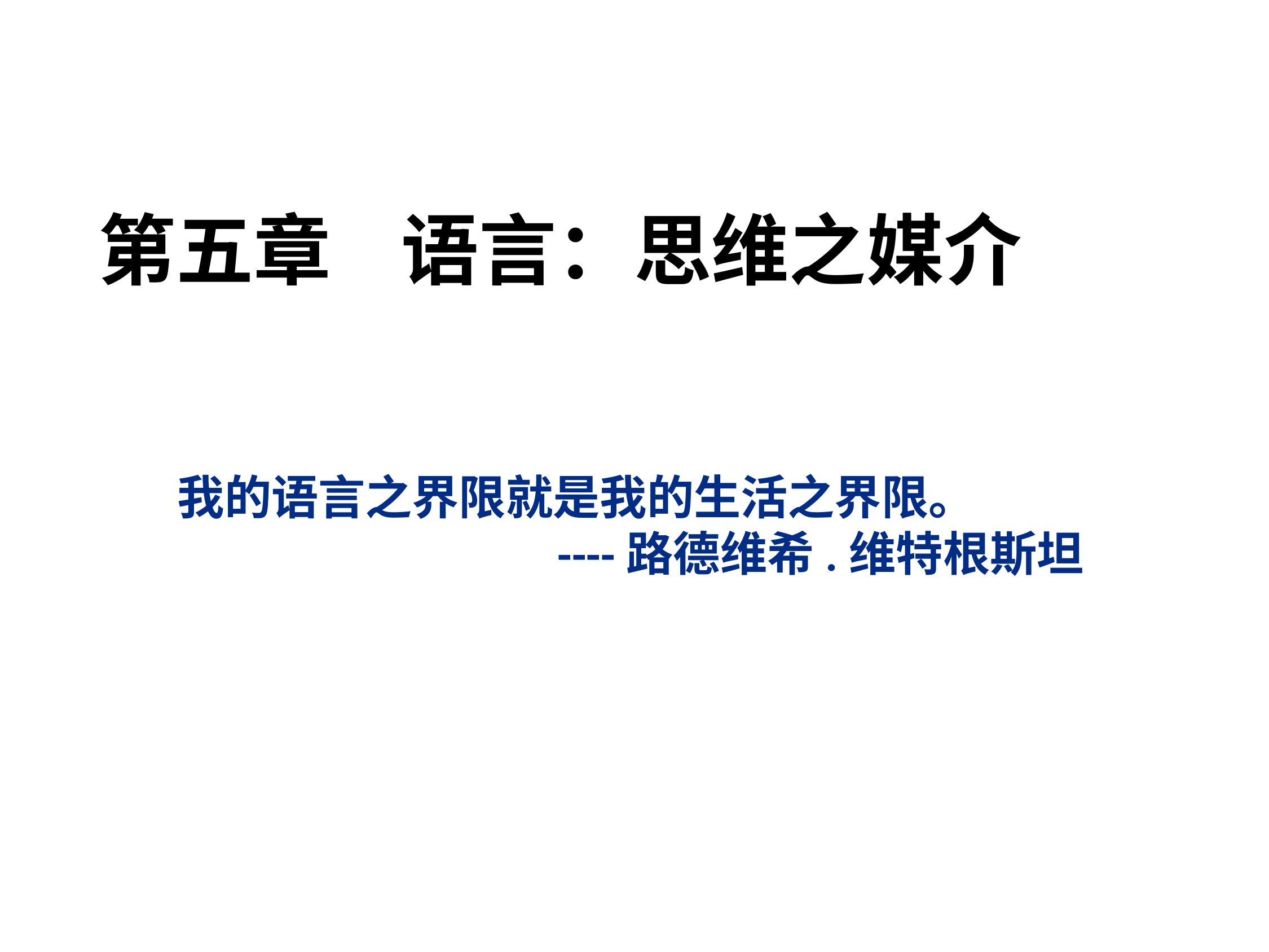

# 第五章    语言：思维之媒介

           我的语言之界限就是我的生活之界限。
                                            ----路德维希.维特根斯坦